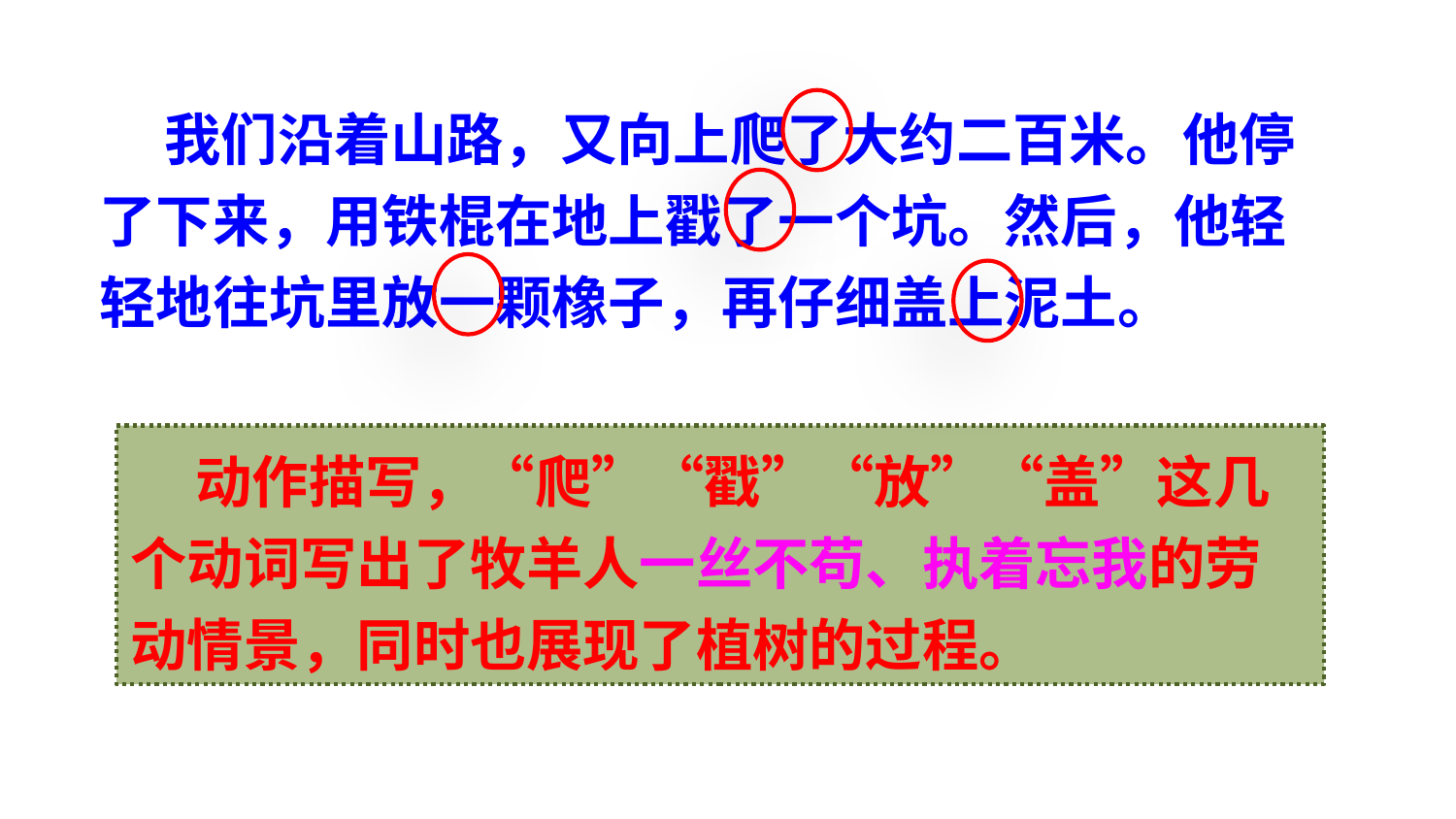

我们沿着山路，又向上爬了大约二百米。他停了下来，用铁棍在地上戳了一个坑。然后，他轻轻地往坑里放一颗橡子，再仔细盖上泥土。

    动作描写，“爬”“戳”“放”“盖”这几个动词写出了牧羊人一丝不苟、执着忘我的劳动情景，同时也展现了植树的过程。